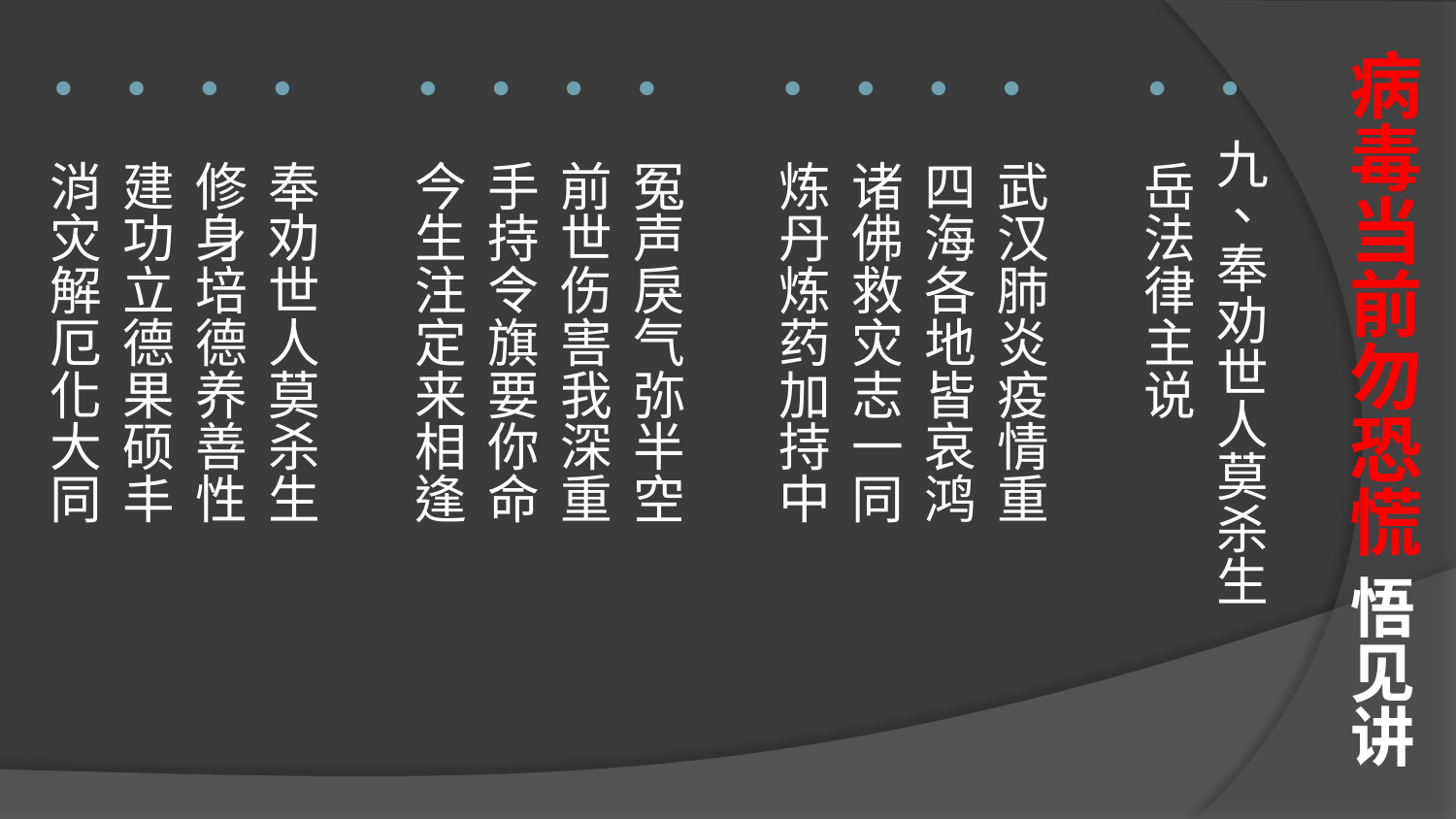

# 病毒当前勿恐慌 悟见讲
九、奉劝世人莫杀生
 岳法律主说

 武汉肺炎疫情重
 四海各地皆哀鸿
 诸佛救灾志一同
 炼丹炼药加持中

 冤声戾气弥半空
 前世伤害我深重
 手持令旗要你命
 今生注定来相逢

 奉劝世人莫杀生
 修身培德养善性
 建功立德果硕丰
 消灾解厄化大同